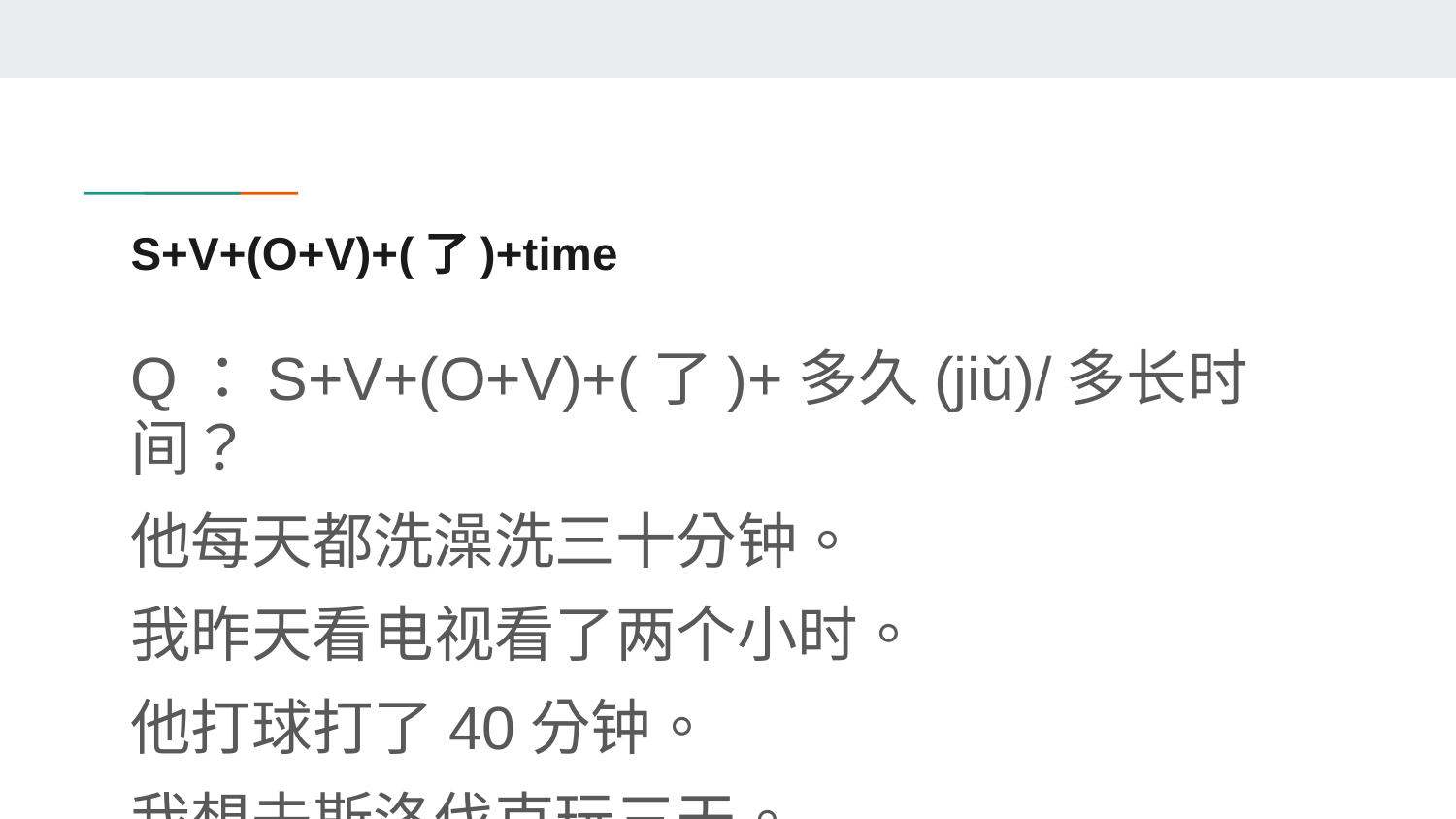

# S+V+(O+V)+(了)+time
Q：S+V+(O+V)+(了)+多久(jiǔ)/多长时间？
他每天都洗澡洗三十分钟。
我昨天看电视看了两个小时。
他打球打了40分钟。
我想去斯洛伐克玩三天。